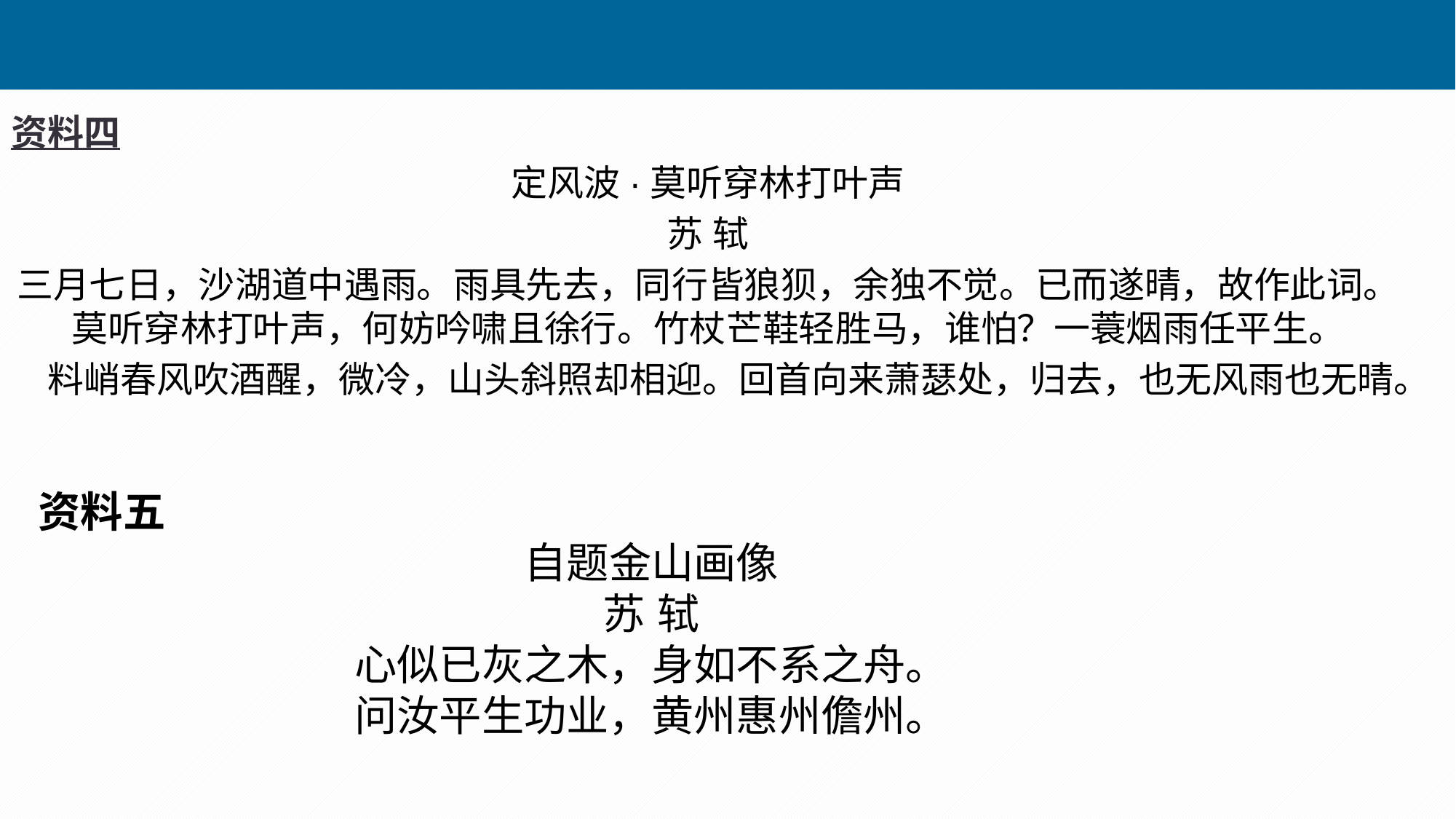

资料四
定风波·莫听穿林打叶声
苏 轼
三月七日，沙湖道中遇雨。雨具先去，同行皆狼狈，余独不觉。已而遂晴，故作此词。莫听穿林打叶声，何妨吟啸且徐行。竹杖芒鞋轻胜马，谁怕？一蓑烟雨任平生。
  料峭春风吹酒醒，微冷，山头斜照却相迎。回首向来萧瑟处，归去，也无风雨也无晴。

资料五
自题金山画像
苏 轼
心似已灰之木，身如不系之舟。
问汝平生功业，黄州惠州儋州。